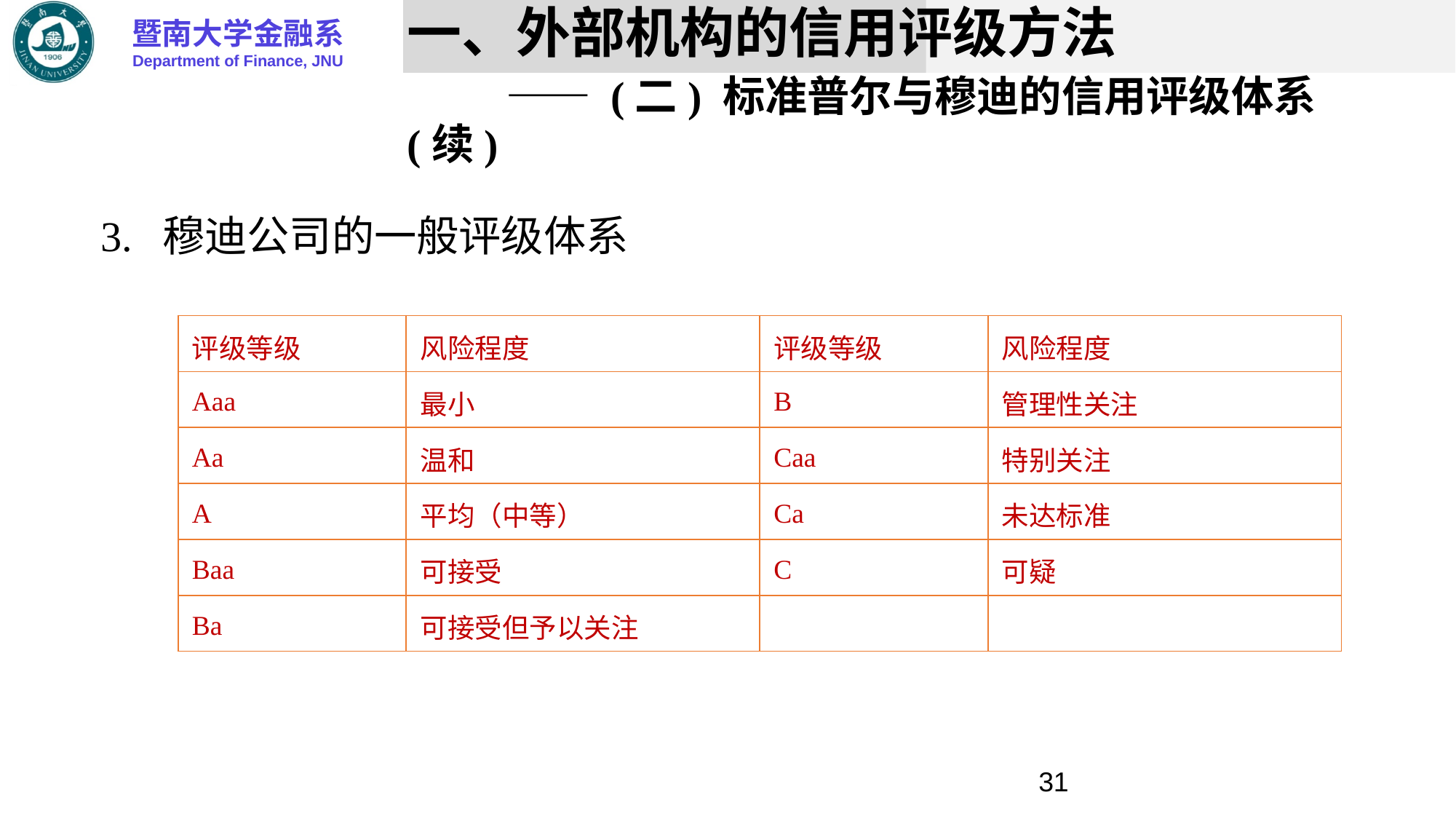

# 一、外部机构的信用评级方法 —— (二) 标准普尔与穆迪的信用评级体系(续)
3.	穆迪公司的一般评级体系

| 评级等级 | 风险程度 | 评级等级 | 风险程度 |
| --- | --- | --- | --- |
| Aaa | 最小 | B | 管理性关注 |
| Aa | 温和 | Caa | 特别关注 |
| A | 平均（中等） | Ca | 未达标准 |
| Baa | 可接受 | C | 可疑 |
| Ba | 可接受但予以关注 |  |  |
31